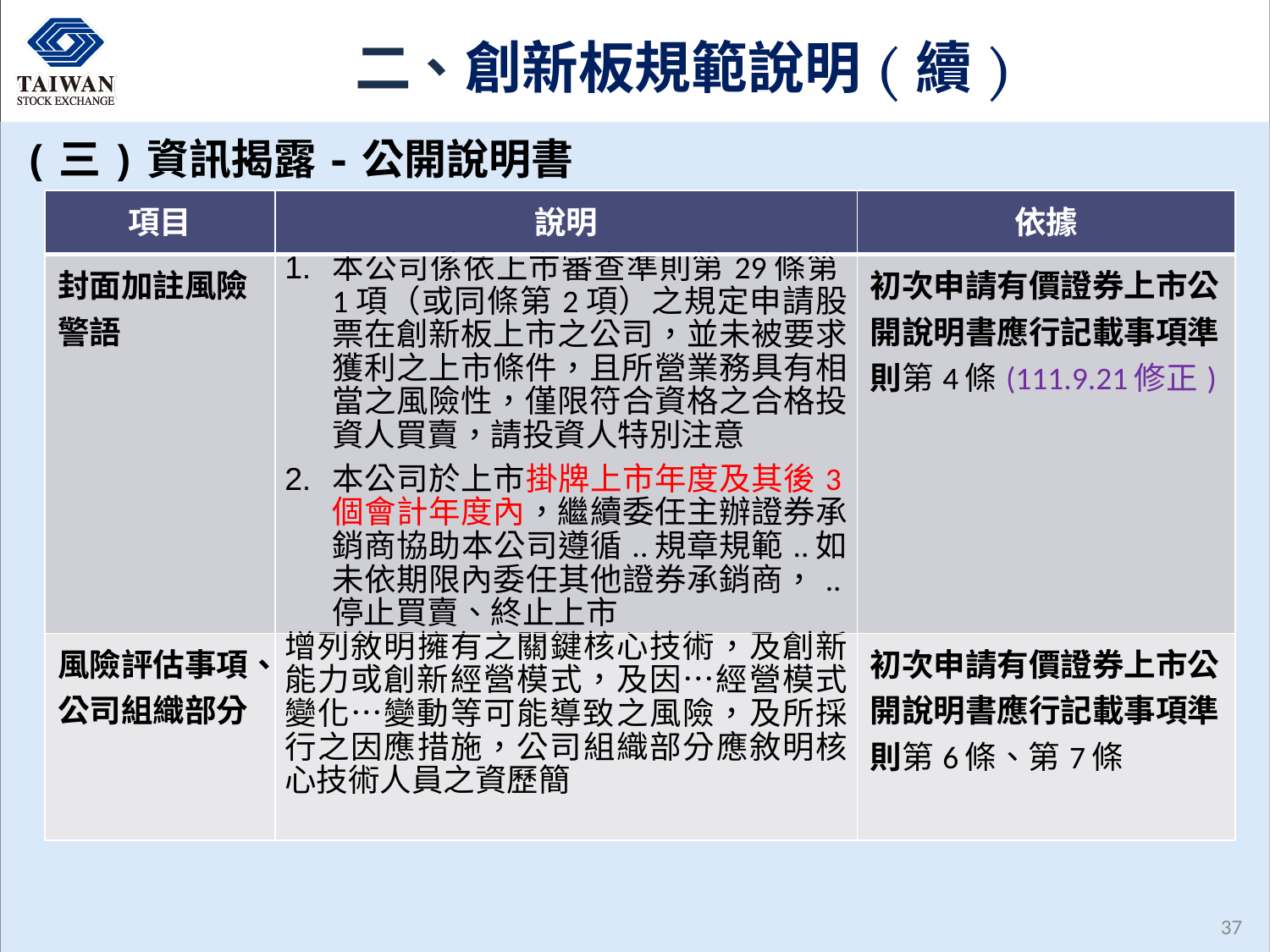

# 二、創新板規範說明(續)
(三)資訊揭露-公開說明書
| 項目 | 說明 | 依據 |
| --- | --- | --- |
| 封面加註風險警語 | 本公司係依上市審查準則第29條第1項（或同條第2項）之規定申請股票在創新板上市之公司，並未被要求獲利之上市條件，且所營業務具有相當之風險性，僅限符合資格之合格投資人買賣，請投資人特別注意 本公司於上市掛牌上市年度及其後3個會計年度內，繼續委任主辦證券承銷商協助本公司遵循..規章規範..如未依期限內委任其他證券承銷商，..停止買賣、終止上市 | 初次申請有價證券上市公開說明書應行記載事項準則第4條(111.9.21修正) |
| 風險評估事項、公司組織部分 | 增列敘明擁有之關鍵核心技術，及創新能力或創新經營模式，及因…經營模式變化…變動等可能導致之風險，及所採行之因應措施，公司組織部分應敘明核心技術人員之資歷簡 | 初次申請有價證券上市公開說明書應行記載事項準則第6條、第7條 |
37